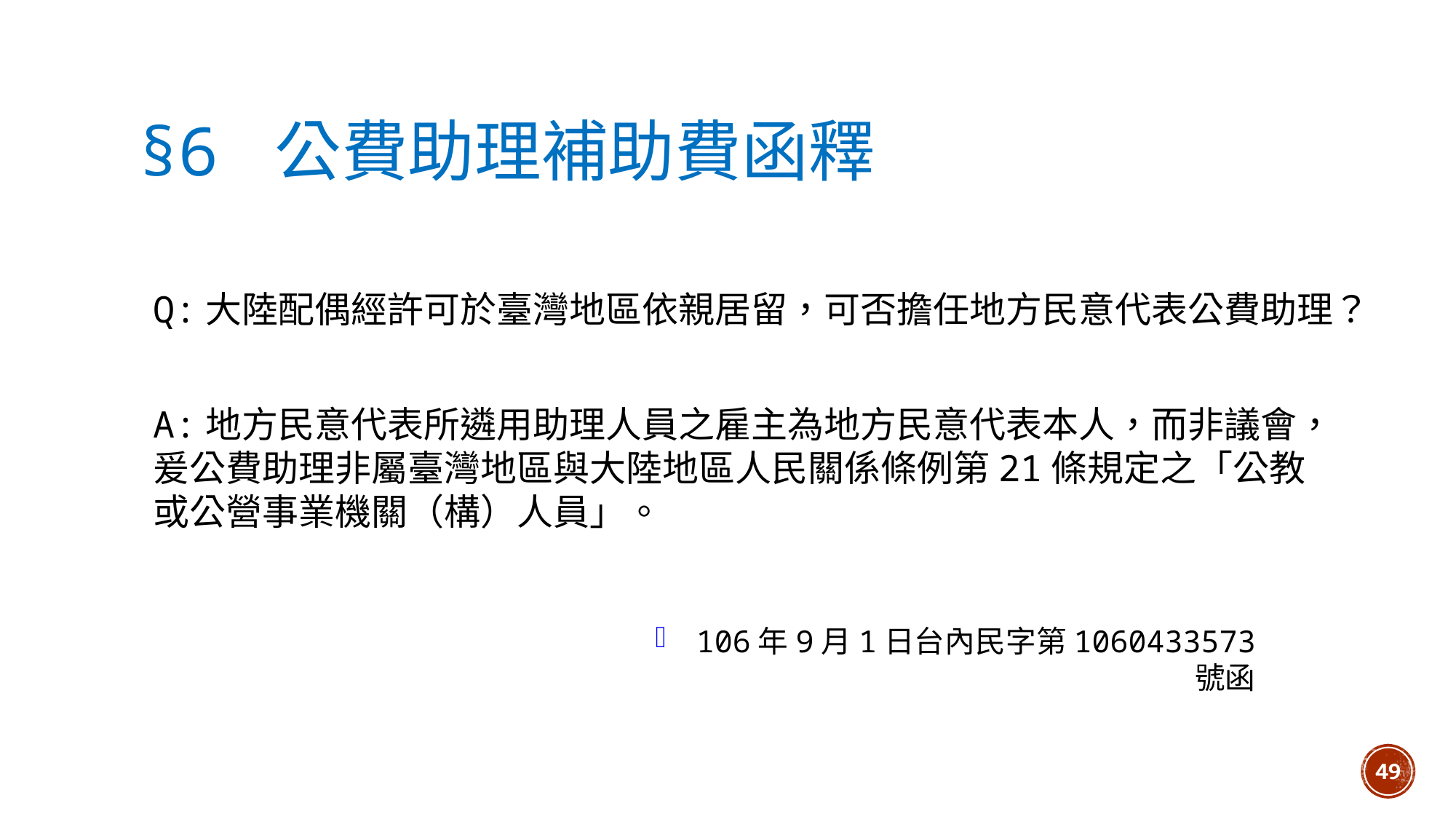

# §6 公費助理補助費函釋
Q:大陸配偶經許可於臺灣地區依親居留，可否擔任地方民意代表公費助理？

A:地方民意代表所遴用助理人員之雇主為地方民意代表本人，而非議會，爰公費助理非屬臺灣地區與大陸地區人民關係條例第21條規定之「公教或公營事業機關（構）人員」。

106年9月1日台內民字第1060433573 號函
49